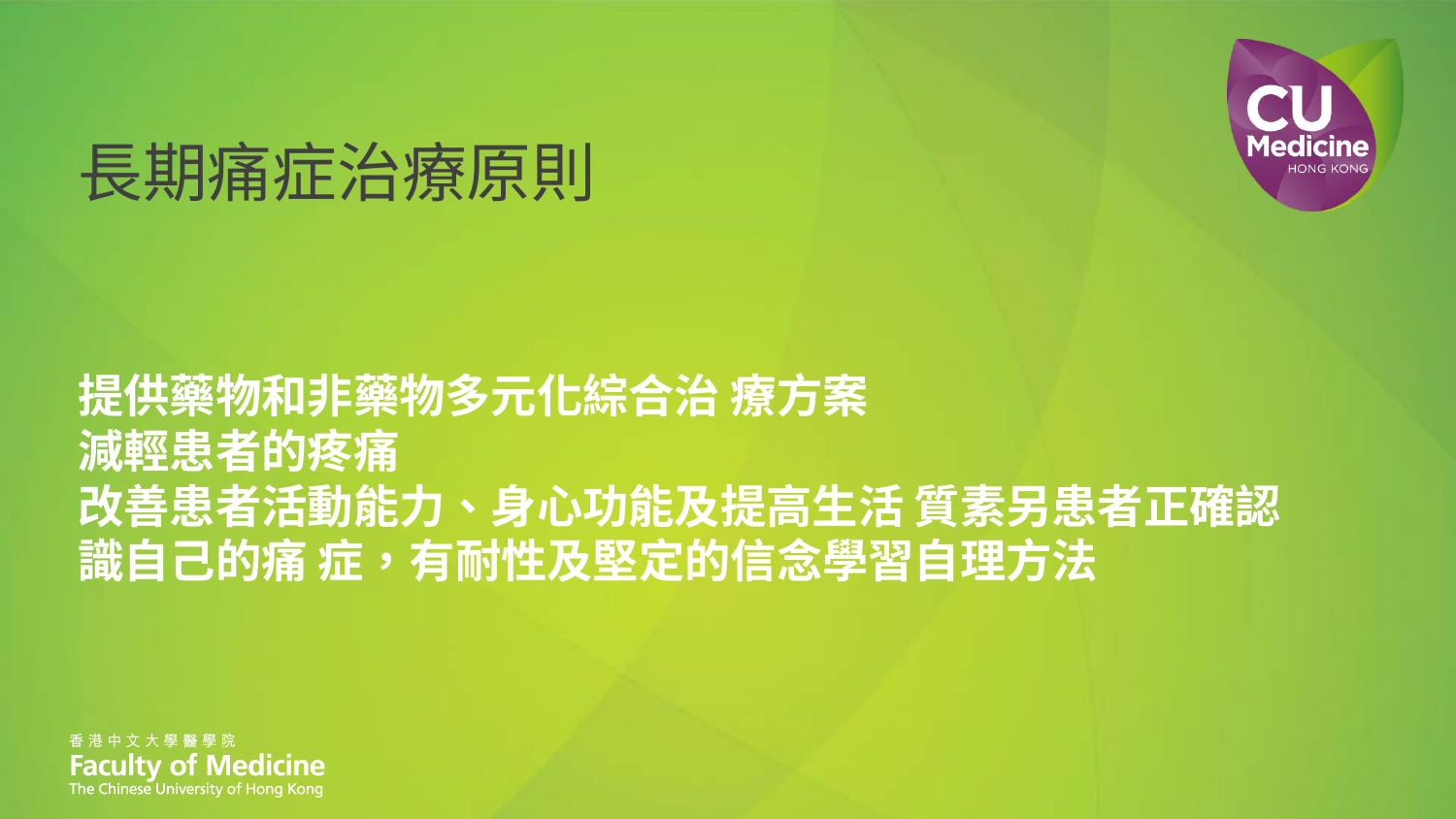

長期痛症治療原則
# 提供藥物和非藥物多元化綜合治 療方案 減輕患者的疼痛 改善患者活動能力、身心功能及提高生活 質素另患者正確認識自己的痛 症，有耐性及堅定的信念學習自理方法